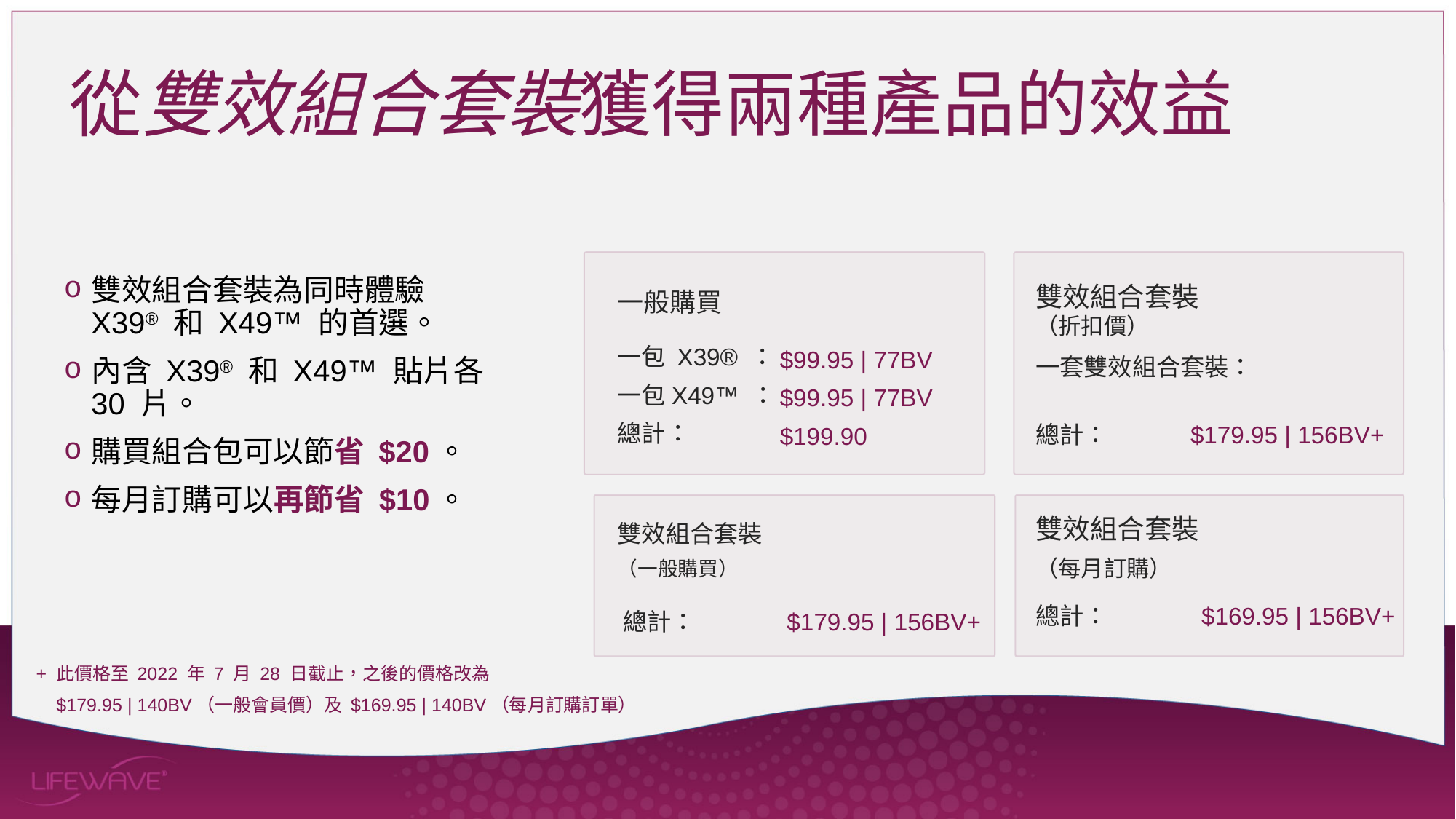

從雙效組合套裝獲得兩種產品的效益

雙效組合套裝為同時體驗 X39® 和 X49™ 的首選。
內含 X39® 和 X49™ 貼片各 30 片。
購買組合包可以節省 $20。
每月訂購可以再節省 $10。

雙效組合套裝
（折扣價）
一般購買
一包 X39® ：
一包X49™ ：
總計：
$99.95 | 77BV
$99.95 | 77BV
$199.90
一套雙效組合套裝：

總計：              $179.95 | 156BV+

雙效組合套裝
（每月訂購）
雙效組合套裝
（一般購買）
總計：
$169.95 | 156BV+
總計：
$179.95 | 156BV+
+ 此價格至 2022 年 7 月 28 日截止，之後的價格改為
    $179.95 | 140BV（一般會員價）及 $169.95 | 140BV（每月訂購訂單）